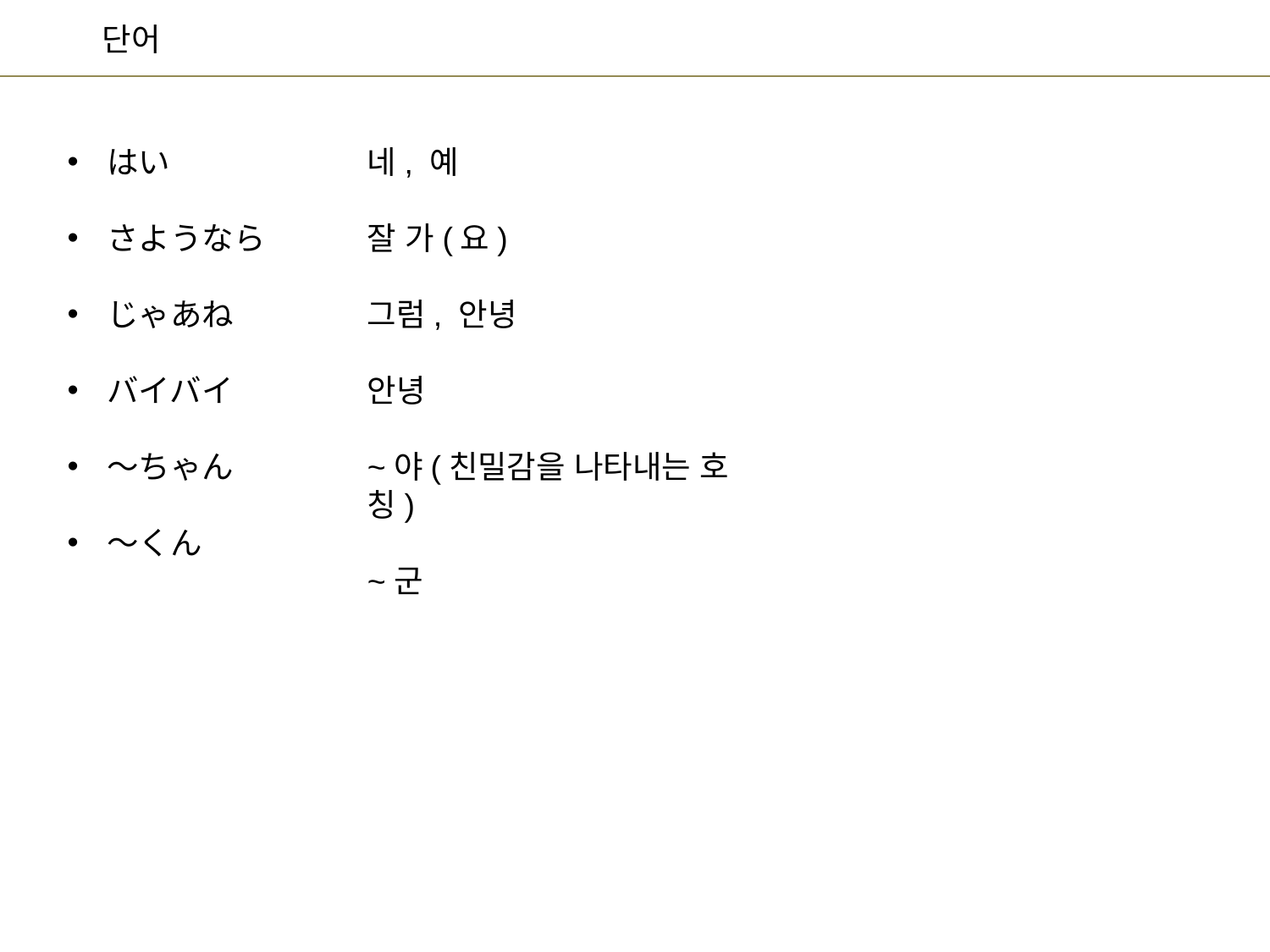

네, 예

잘 가(요)

그럼, 안녕

안녕

~야(친밀감을 나타내는 호칭)

~군
はい

さようなら

じゃあね

バイバイ

～ちゃん

～くん